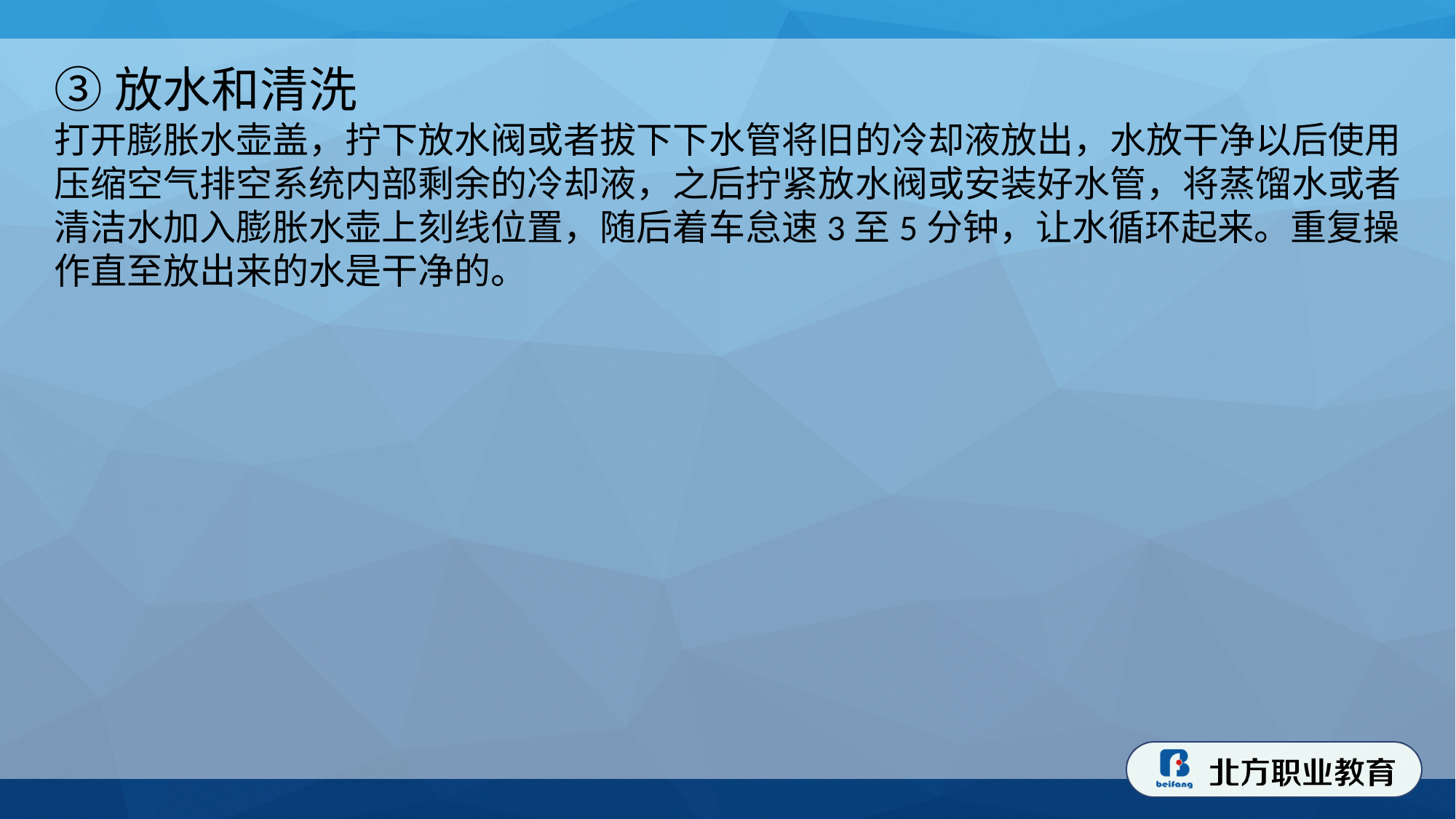

③放水和清洗
打开膨胀水壶盖，拧下放水阀或者拔下下水管将旧的冷却液放出，水放干净以后使用压缩空气排空系统内部剩余的冷却液，之后拧紧放水阀或安装好水管，将蒸馏水或者清洁水加入膨胀水壶上刻线位置，随后着车怠速3至5分钟，让水循环起来。重复操作直至放出来的水是干净的。